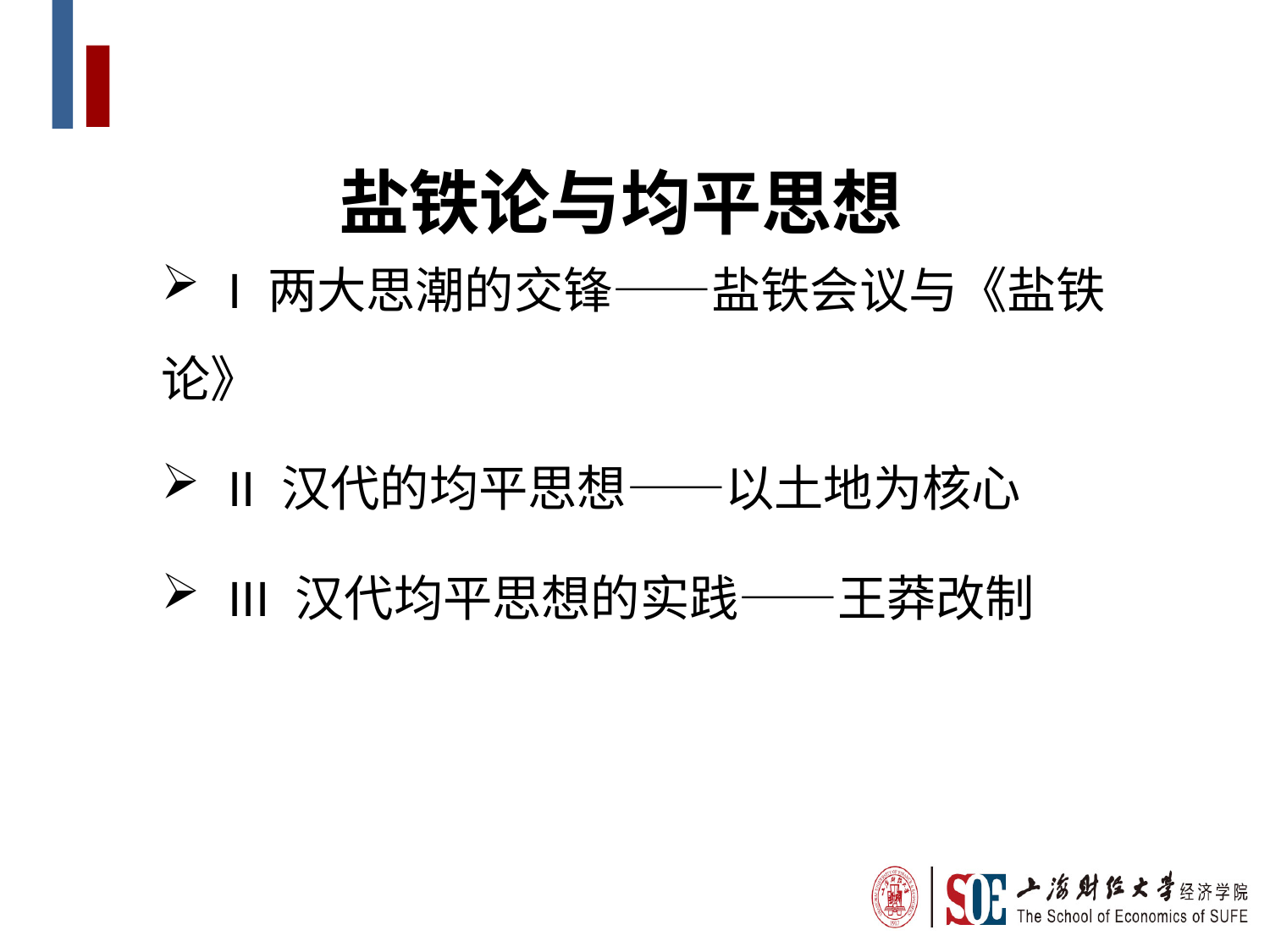

盐铁论与均平思想
  I 两大思潮的交锋——盐铁会议与《盐铁论》
  II 汉代的均平思想——以土地为核心
  III 汉代均平思想的实践——王莽改制